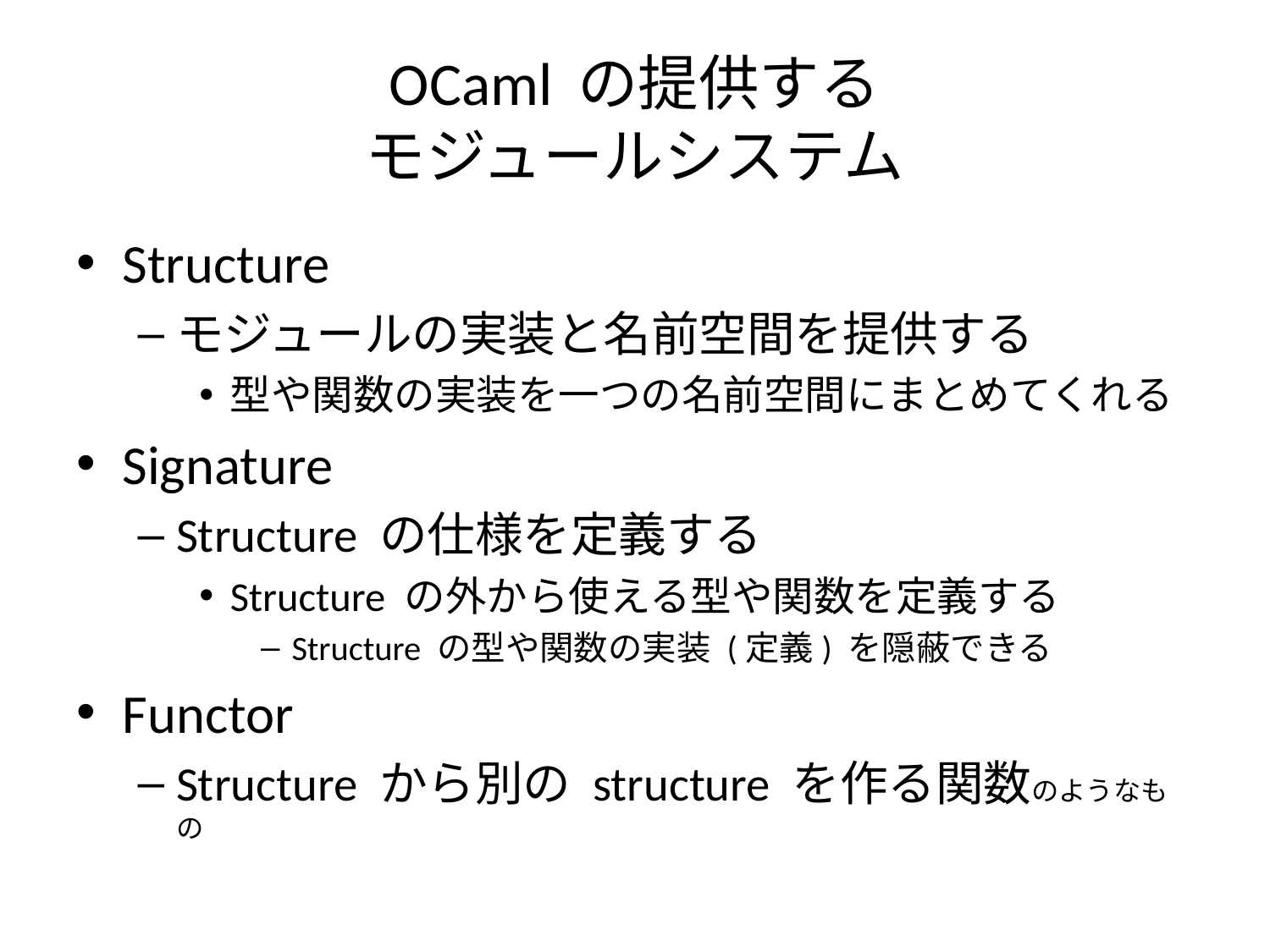

# OCaml の提供する モジュールシステム
Structure
モジュールの実装と名前空間を提供する
型や関数の実装を一つの名前空間にまとめてくれる
Signature
Structure の仕様を定義する
Structure の外から使える型や関数を定義する
Structure の型や関数の実装 (定義) を隠蔽できる
Functor
Structure から別の structure を作る関数のようなもの